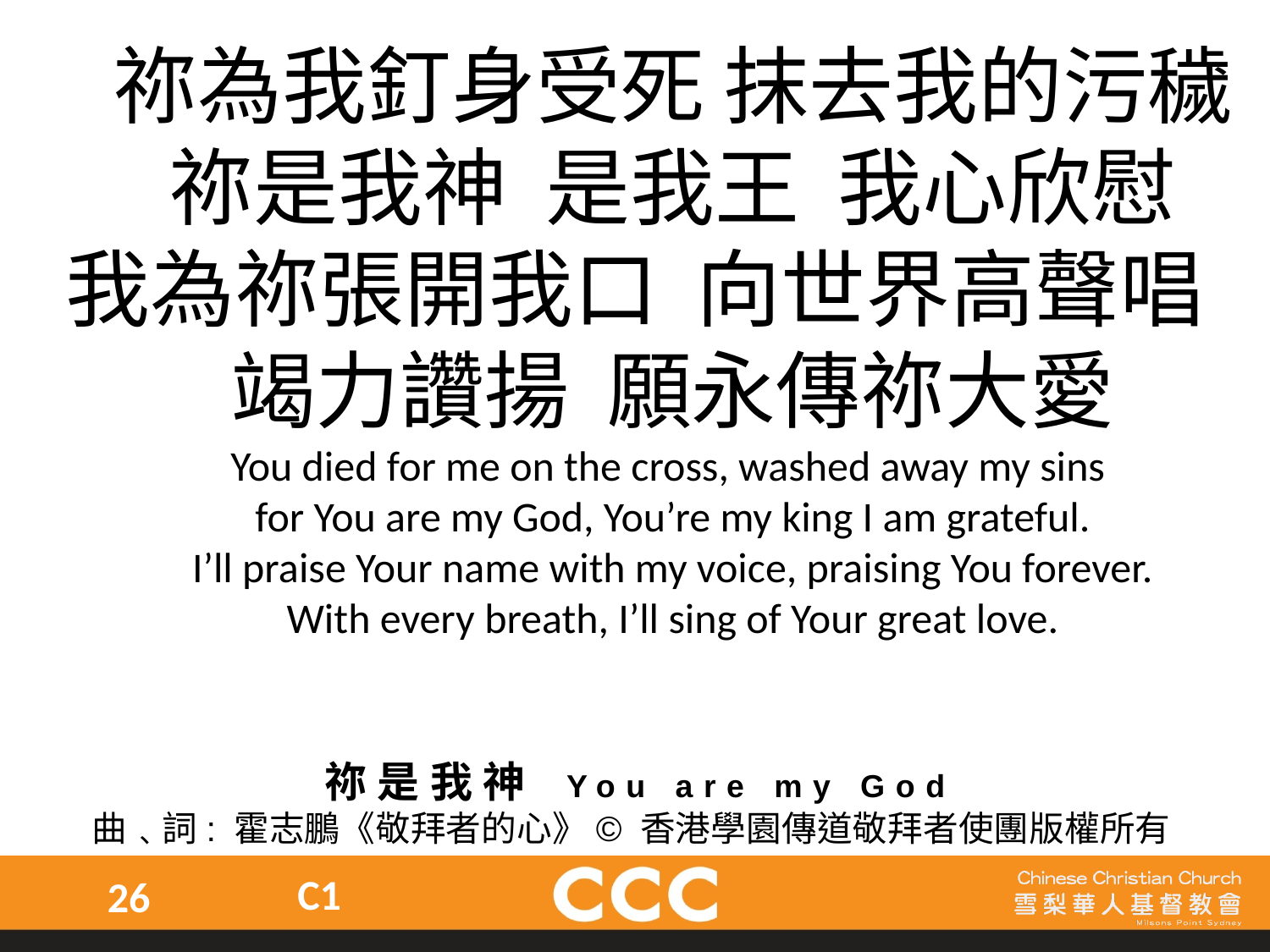

祢為我釘身受死 抹去我的污穢
祢是我神  是我王  我心欣慰
我為祢張開我口  向世界高聲唱
竭力讚揚  願永傳祢大愛
You died for me on the cross, washed away my sins
for You are my God, You’re my king I am grateful.
I’ll praise Your name with my voice, praising You forever.
With every breath, I’ll sing of Your great love.
祢是我神 You are my God
曲﹑詞: 霍志鵬《敬拜者的心》© 香港學園傳道敬拜者使團版權所有
C1
26